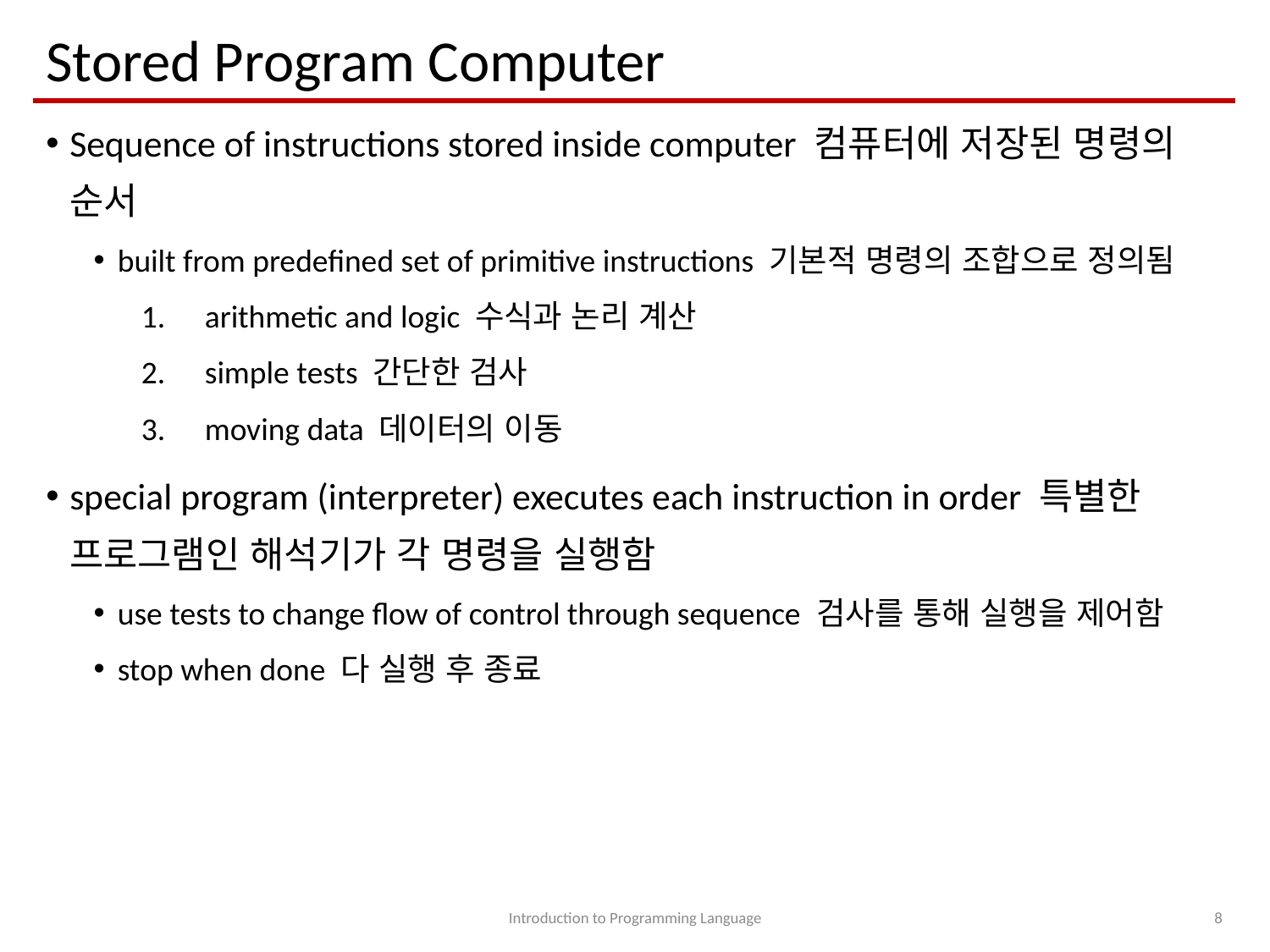

# Stored Program Computer
Sequence of instructions stored inside computer 컴퓨터에 저장된 명령의 순서
built from predefined set of primitive instructions 기본적 명령의 조합으로 정의됨
arithmetic and logic 수식과 논리 계산
simple tests 간단한 검사
moving data 데이터의 이동
special program (interpreter) executes each instruction in order 특별한 프로그램인 해석기가 각 명령을 실행함
use tests to change flow of control through sequence 검사를 통해 실행을 제어함
stop when done 다 실행 후 종료

Introduction to Programming Language
8